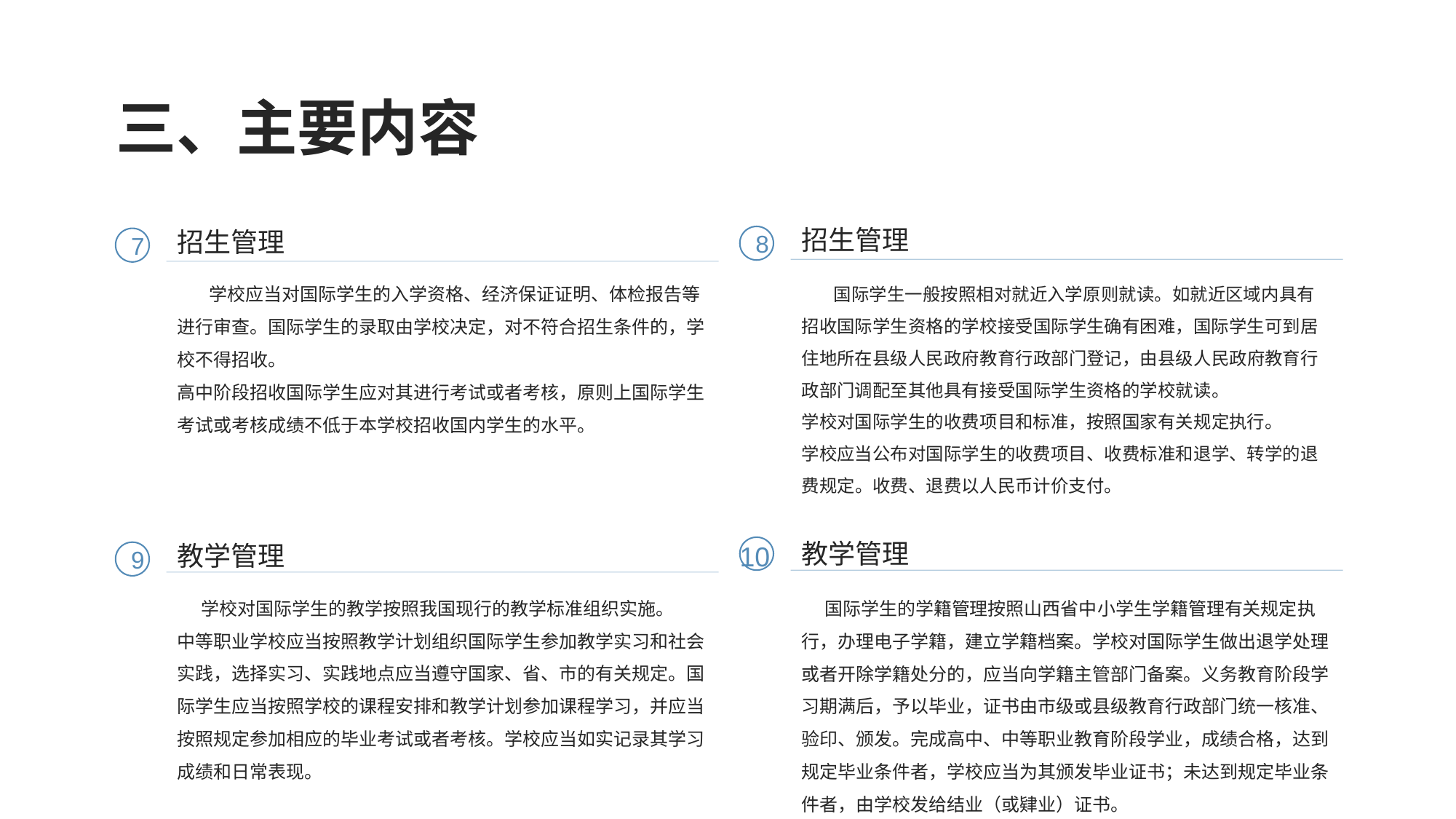

三、主要内容
招生管理
招生管理
8
7
       学校应当对国际学生的入学资格、经济保证证明、体检报告等进行审查。国际学生的录取由学校决定，对不符合招生条件的，学校不得招收。
高中阶段招收国际学生应对其进行考试或者考核，原则上国际学生考试或考核成绩不低于本学校招收国内学生的水平。
       国际学生一般按照相对就近入学原则就读。如就近区域内具有招收国际学生资格的学校接受国际学生确有困难，国际学生可到居住地所在县级人民政府教育行政部门登记，由县级人民政府教育行政部门调配至其他具有接受国际学生资格的学校就读。
学校对国际学生的收费项目和标准，按照国家有关规定执行。
学校应当公布对国际学生的收费项目、收费标准和退学、转学的退费规定。收费、退费以人民币计价支付。
教学管理
教学管理
10

9
     国际学生的学籍管理按照山西省中小学生学籍管理有关规定执行，办理电子学籍，建立学籍档案。学校对国际学生做出退学处理或者开除学籍处分的，应当向学籍主管部门备案。义务教育阶段学习期满后，予以毕业，证书由市级或县级教育行政部门统一核准、验印、颁发。完成高中、中等职业教育阶段学业，成绩合格，达到规定毕业条件者，学校应当为其颁发毕业证书；未达到规定毕业条件者，由学校发给结业（或肄业）证书。
     学校对国际学生的教学按照我国现行的教学标准组织实施。
中等职业学校应当按照教学计划组织国际学生参加教学实习和社会实践，选择实习、实践地点应当遵守国家、省、市的有关规定。国际学生应当按照学校的课程安排和教学计划参加课程学习，并应当按照规定参加相应的毕业考试或者考核。学校应当如实记录其学习成绩和日常表现。